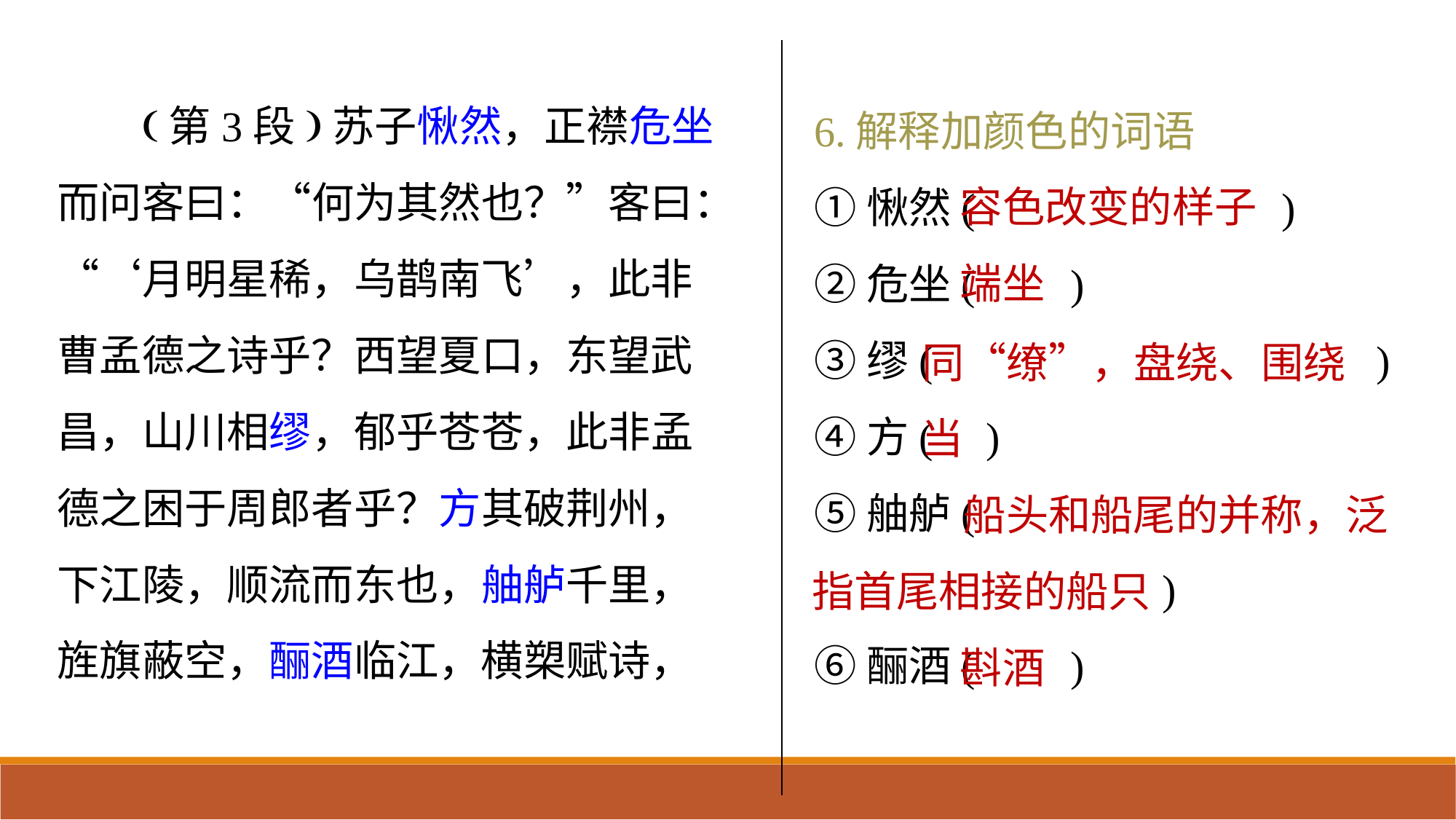

(第3段)苏子愀然，正襟危坐而问客曰：“何为其然也？”客曰：“‘月明星稀，乌鹊南飞’，此非曹孟德之诗乎？西望夏口，东望武昌，山川相缪，郁乎苍苍，此非孟德之困于周郎者乎？方其破荆州，下江陵，顺流而东也，舳舻千里，旌旗蔽空，酾酒临江，横槊赋诗，
6.解释加颜色的词语
①愀然(                             )
②危坐(         )
③缪(                                          )
④方(     )
⑤舳舻(
                                 )
⑥酾酒(         )
容色改变的样子
端坐
同“缭”，盘绕、围绕
当
               船头和船尾的并称，泛
指首尾相接的船只
斟酒